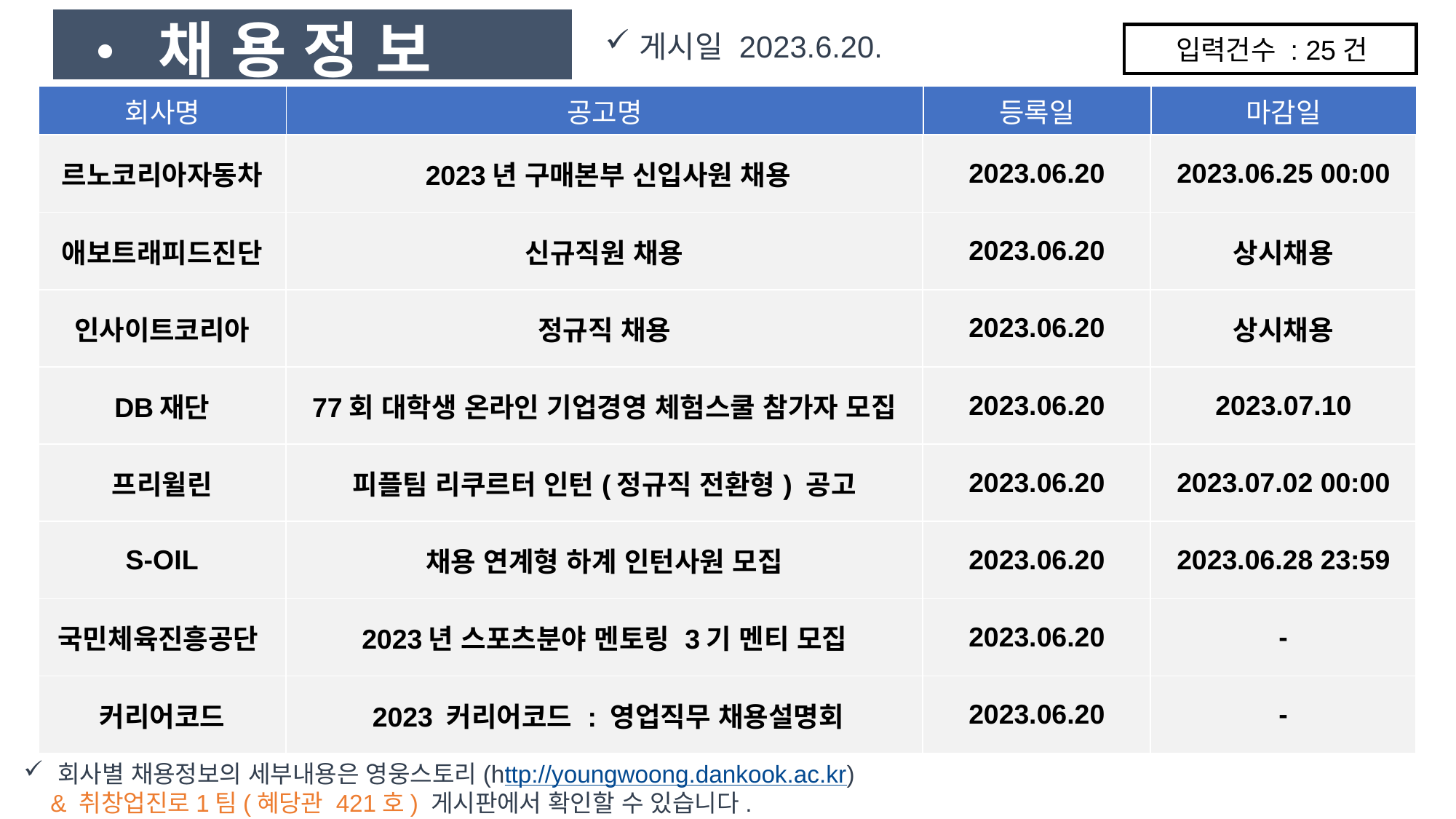

• 채 용 정 보

게시일 2023.6.20.

입력건수 : 25건
| 회사명 | 공고명 | 등록일 | 마감일 |
| --- | --- | --- | --- |

| 르노코리아자동차 | 2023년 구매본부 신입사원 채용 | 2023.06.20 | 2023.06.25 00:00 |
| --- | --- | --- | --- |
| 애보트래피드진단 | 신규직원 채용 | 2023.06.20 | 상시채용 |
| 인사이트코리아 | 정규직 채용 | 2023.06.20 | 상시채용 |
| DB재단 | 77회 대학생 온라인 기업경영 체험스쿨 참가자 모집 | 2023.06.20 | 2023.07.10 |
| 프리윌린 | 피플팀 리쿠르터 인턴(정규직 전환형) 공고 | 2023.06.20 | 2023.07.02 00:00 |
| S-OIL | 채용 연계형 하계 인턴사원 모집 | 2023.06.20 | 2023.06.28 23:59 |
| 국민체육진흥공단 | 2023년 스포츠분야 멘토링 3기 멘티 모집 | 2023.06.20 | - |
| 커리어코드 | 2023 커리어코드 : 영업직무 채용설명회 | 2023.06.20 | - |

회사별 채용정보의 세부내용은 영웅스토리(http://youngwoong.dankook.ac.kr)
    & 취창업진로1팀(혜당관 421호) 게시판에서 확인할 수 있습니다.